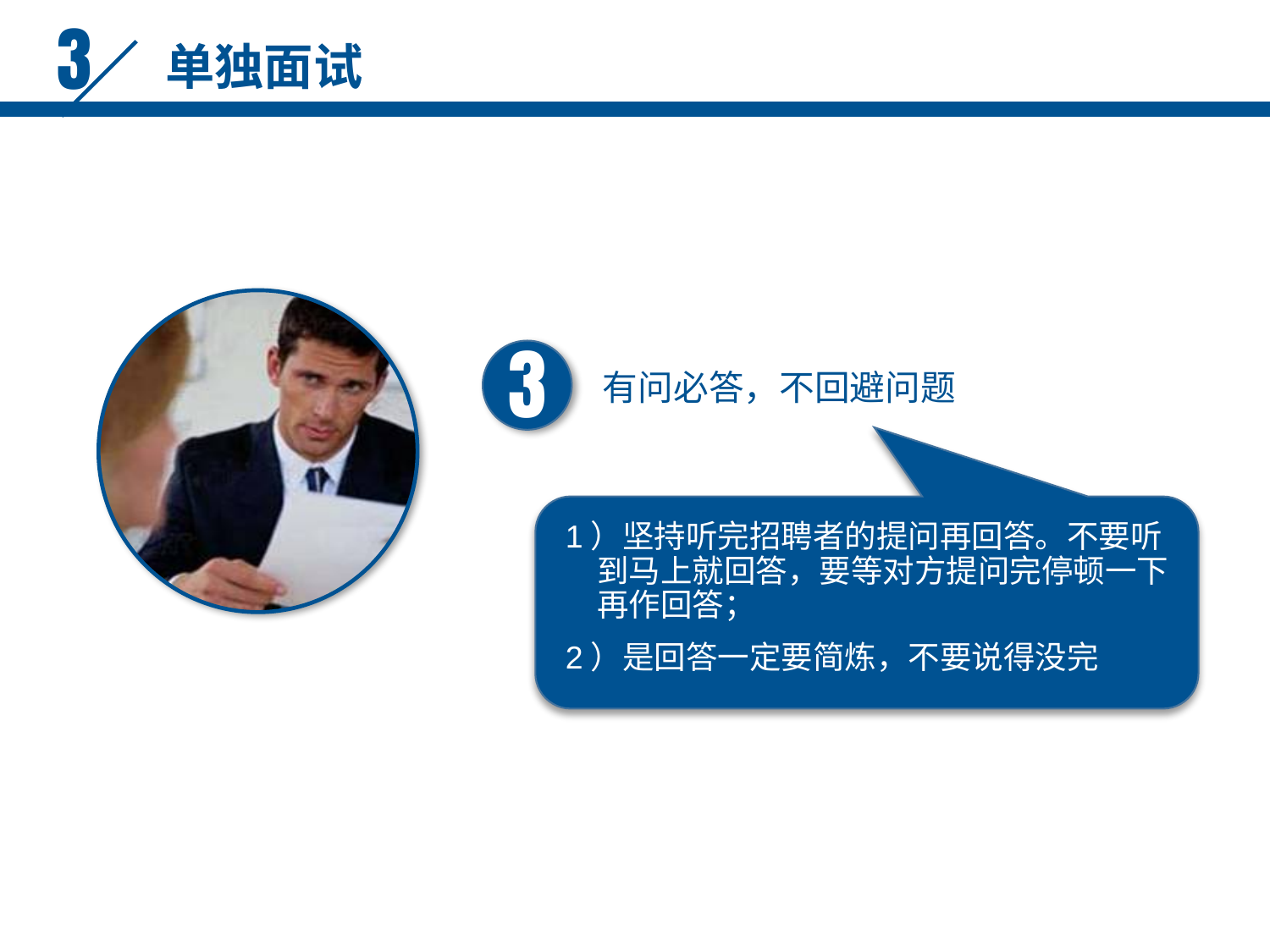

3
单独面试

3

有问必答，不回避问题

1）坚持听完招聘者的提问再回答。不要听到马上就回答，要等对方提问完停顿一下再作回答；
2）是回答一定要简炼，不要说得没完